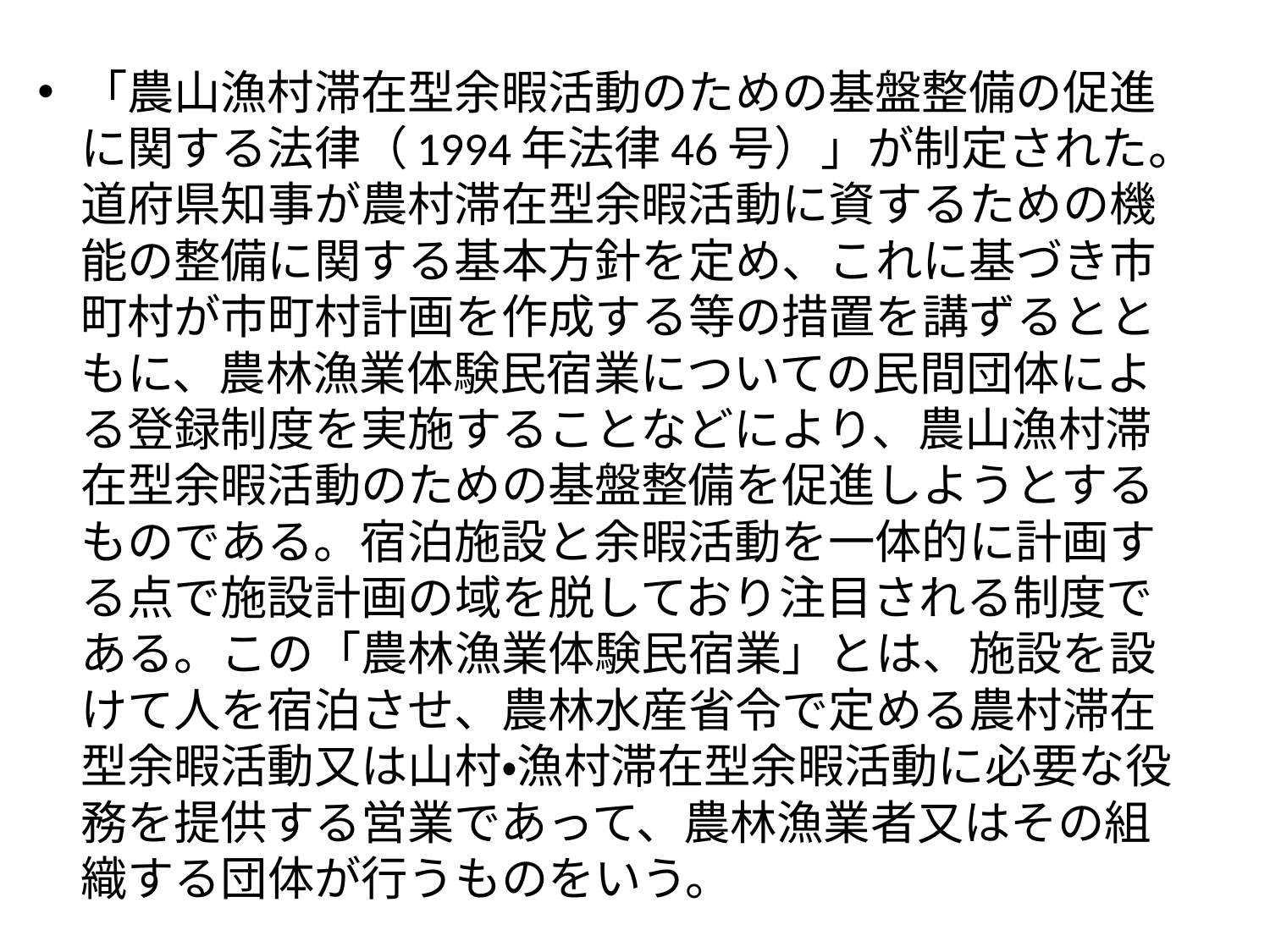

「農山漁村滞在型余暇活動のための基盤整備の促進に関する法律（1994年法律46号）」が制定された。道府県知事が農村滞在型余暇活動に資するための機能の整備に関する基本方針を定め、これに基づき市町村が市町村計画を作成する等の措置を講ずるとともに、農林漁業体験民宿業についての民間団体による登録制度を実施することなどにより、農山漁村滞在型余暇活動のための基盤整備を促進しようとするものである。宿泊施設と余暇活動を一体的に計画する点で施設計画の域を脱しており注目される制度である。この「農林漁業体験民宿業」とは、施設を設けて人を宿泊させ、農林水産省令で定める農村滞在型余暇活動又は山村・漁村滞在型余暇活動に必要な役務を提供する営業であって、農林漁業者又はその組織する団体が行うものをいう。